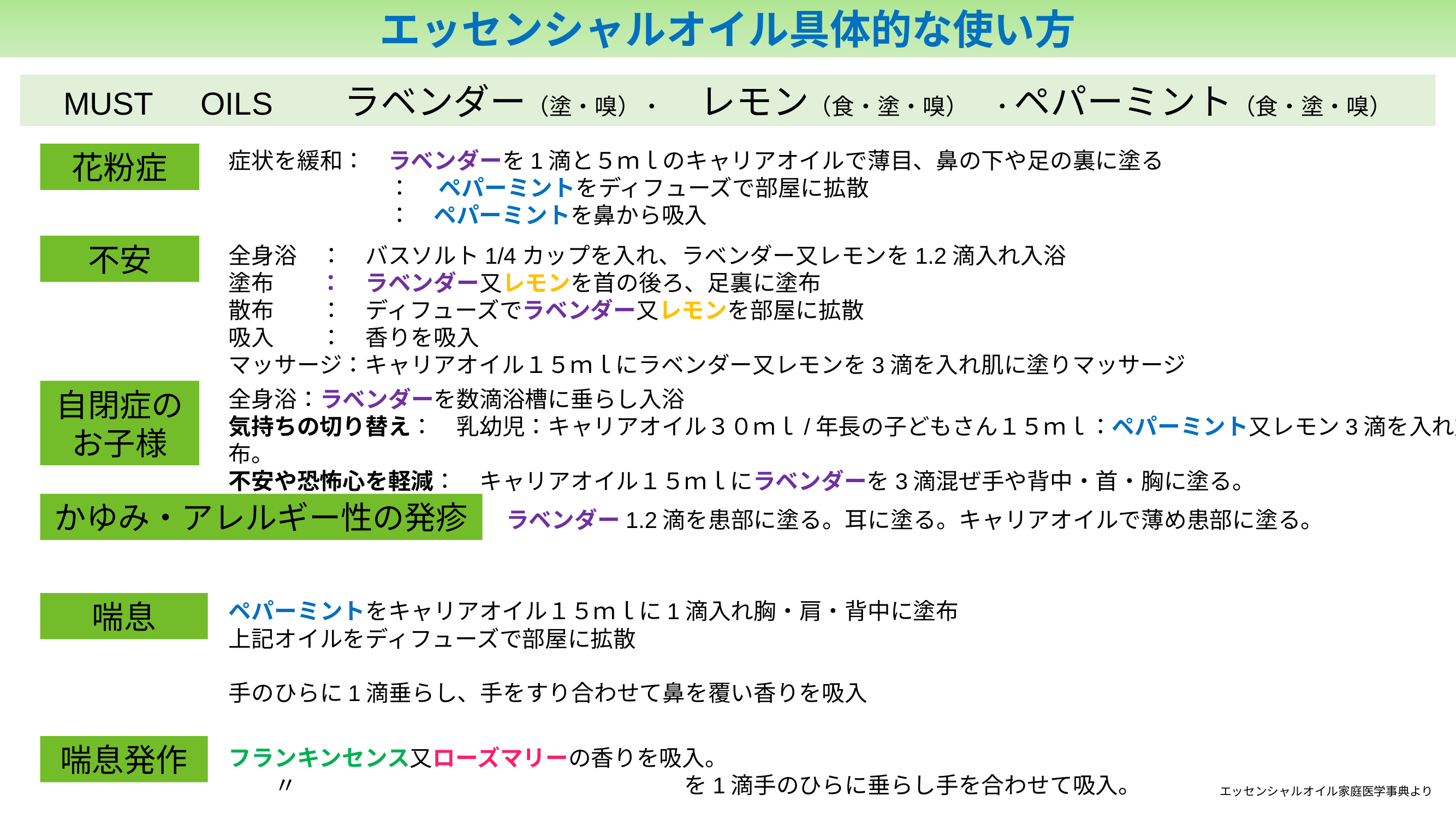

エッセンシャルオイル具体的な使い方
MUST　OILS　　ラベンダー（塗・嗅）・　レモン（食・塗・嗅）　・ペパーミント（食・塗・嗅）
症状を緩和：　ラベンダーを1滴と５ｍｌのキャリアオイルで薄目、鼻の下や足の裏に塗る
　　　　　　　：　 ペパーミントをディフューズで部屋に拡散
　　　　　　　：　ペパーミントを鼻から吸入
花粉症
不安
全身浴　：　バスソルト1/4カップを入れ、ラベンダー又レモンを1.2滴入れ入浴
塗布　　：　ラベンダー又レモンを首の後ろ、足裏に塗布
散布　　：　ディフューズでラベンダー又レモンを部屋に拡散
吸入　　：　香りを吸入
マッサージ：キャリアオイル１５ｍｌにラベンダー又レモンを3滴を入れ肌に塗りマッサージ

自閉症の
お子様
全身浴：ラベンダーを数滴浴槽に垂らし入浴
気持ちの切り替え：　乳幼児：キャリアオイル３０ｍｌ/年長の子どもさん１５ｍｌ：ペパーミント又レモン3滴を入れ塗布。
不安や恐怖心を軽減：　キャリアオイル１５ｍｌにラベンダーを3滴混ぜ手や背中・首・胸に塗る。

かゆみ・アレルギー性の発疹
ラベンダー1.2滴を患部に塗る。耳に塗る。キャリアオイルで薄め患部に塗る。

喘息
ペパーミントをキャリアオイル１５ｍｌに1滴入れ胸・肩・背中に塗布
上記オイルをディフューズで部屋に拡散

手のひらに1滴垂らし、手をすり合わせて鼻を覆い香りを吸入
喘息発作
フランキンセンス又ローズマリーの香りを吸入。
　　〃　　　　　　　　　　　　　　　　　を1滴手のひらに垂らし手を合わせて吸入。
エッセンシャルオイル家庭医学事典より